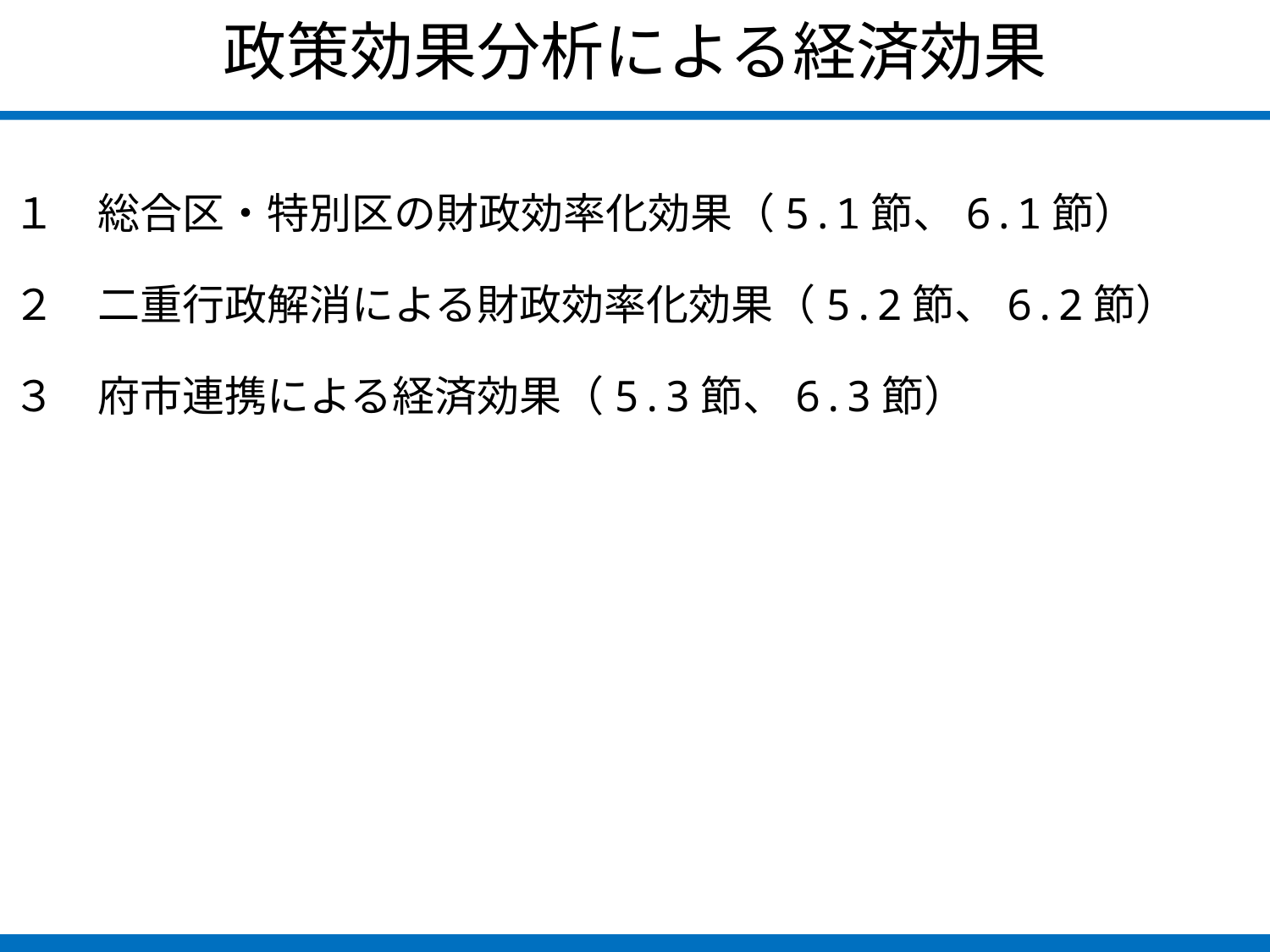

政策効果分析による経済効果

１　総合区・特別区の財政効率化効果（5.1節、6.1節）

２　二重行政解消による財政効率化効果（5.2節、6.2節）

３　府市連携による経済効果（5.3節、6.3節）